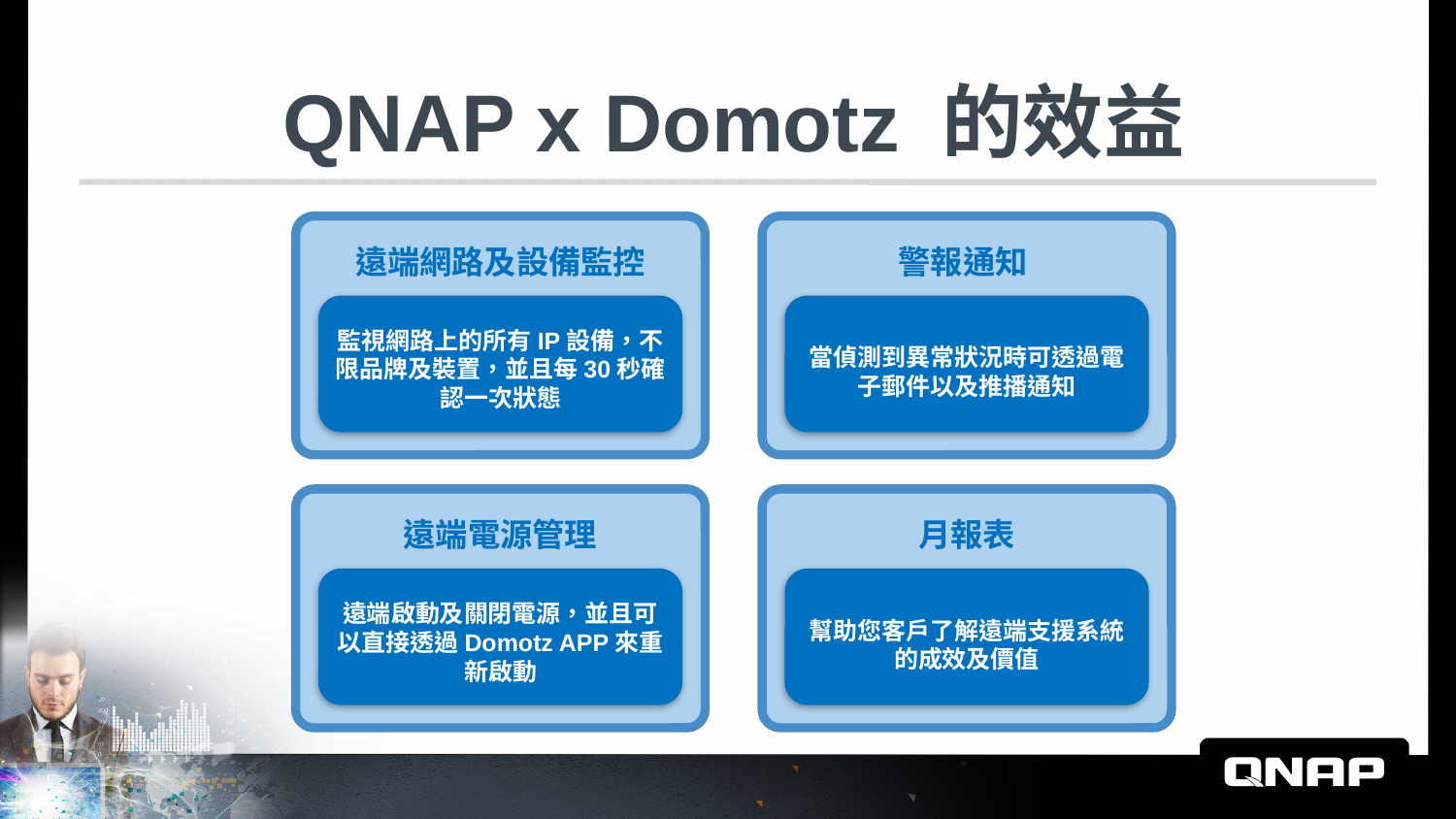

# QNAP x Domotz 的效益

遠端網路及設備監控
警報通知

監視網路上的所有IP設備，不限品牌及裝置，並且每30秒確認一次狀態
當偵測到異常狀況時可透過電子郵件以及推播通知

遠端電源管理
月報表

遠端啟動及關閉電源，並且可以直接透過Domotz APP來重新啟動
幫助您客戶了解遠端支援系統的成效及價值